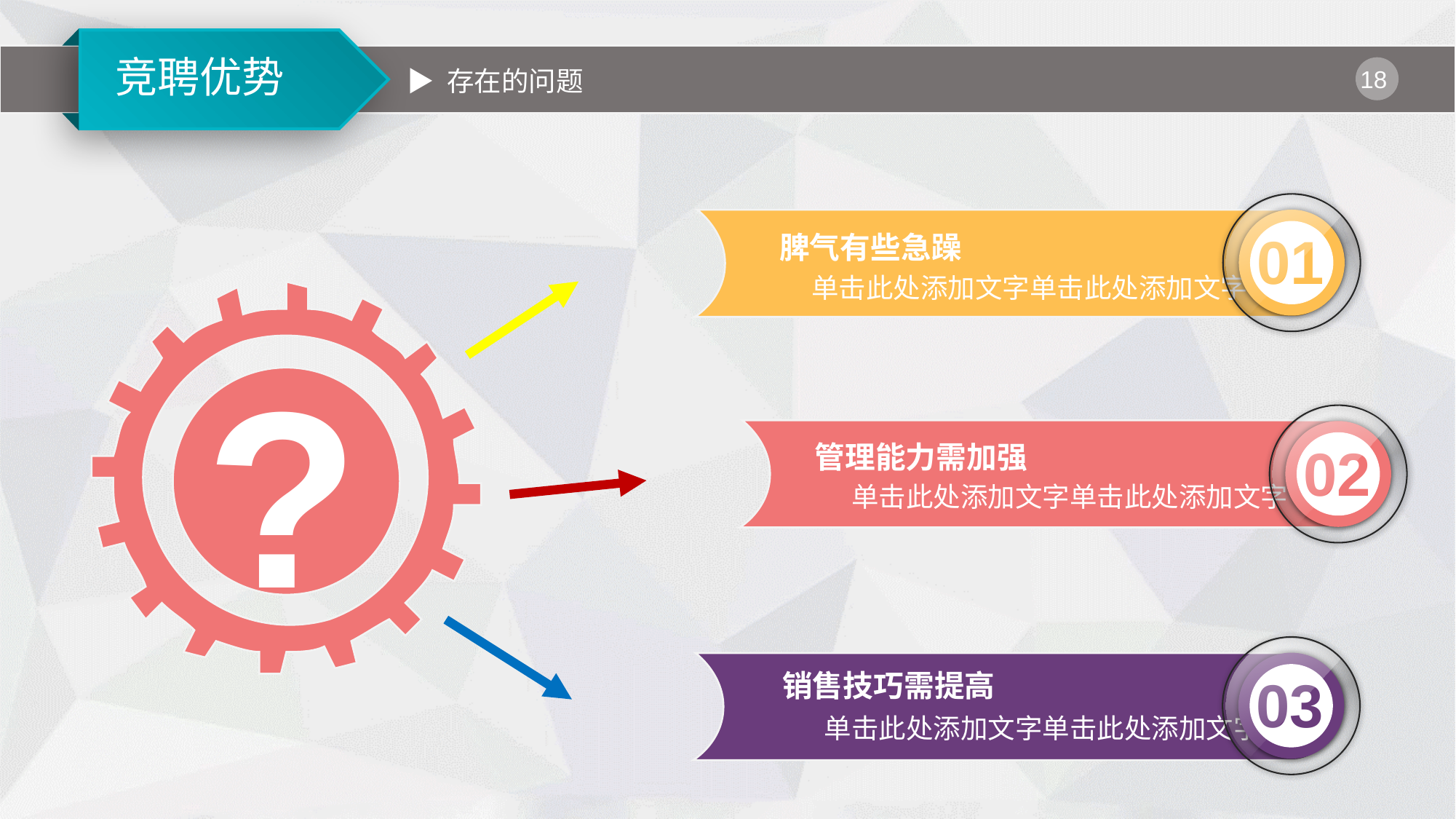

▶ 存在的问题

01

脾气有些急躁
单击此处添加文字单击此处添加文字

?

02

管理能力需加强
单击此处添加文字单击此处添加文字

03

销售技巧需提高
单击此处添加文字单击此处添加文字